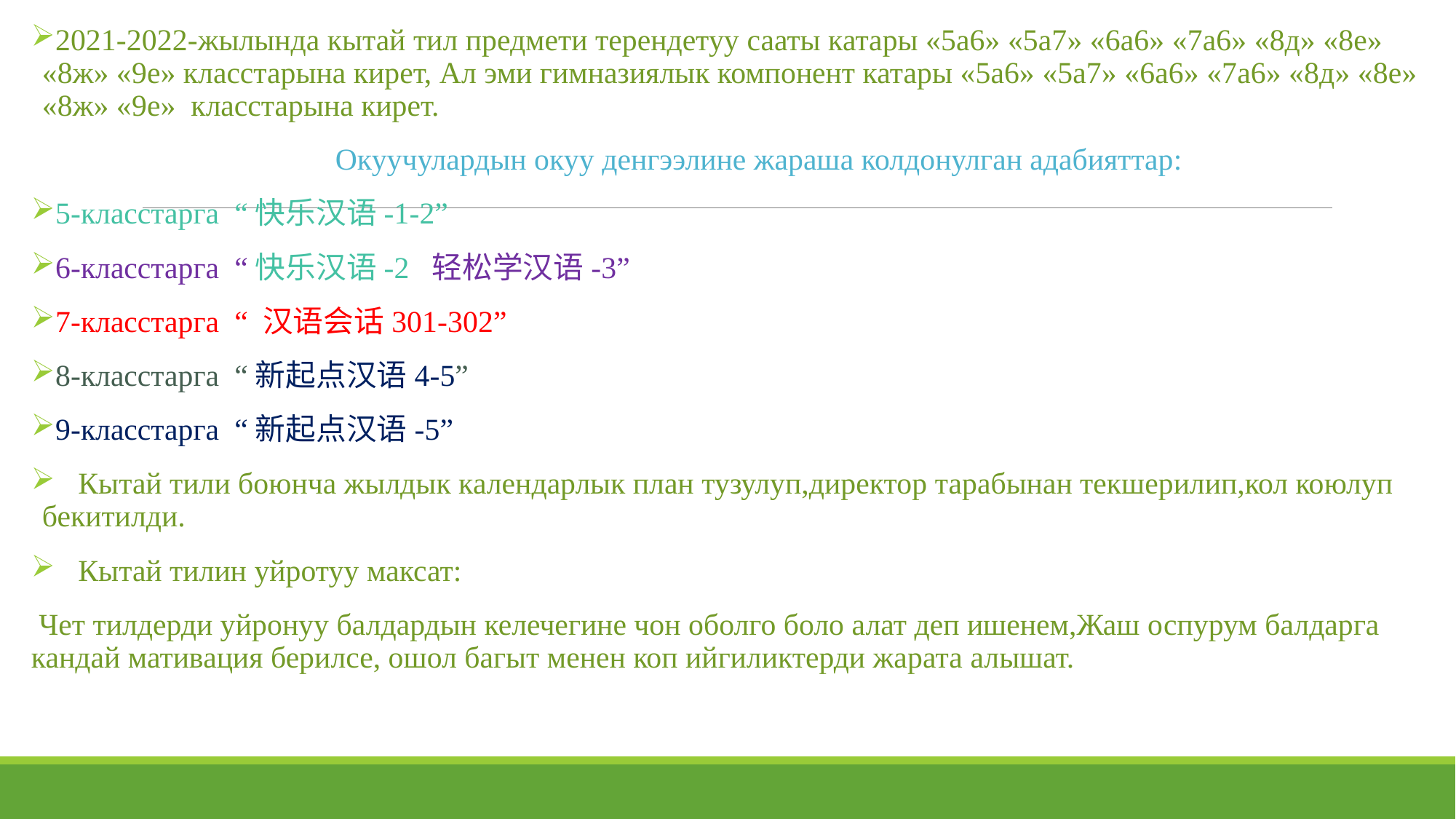

2021-2022-жылында кытай тил предмети терендетуу сааты катары «5а6» «5а7» «6а6» «7а6» «8д» «8е» «8ж» «9е» класстарына кирет, Ал эми гимназиялык компонент катары «5а6» «5а7» «6а6» «7а6» «8д» «8е» «8ж» «9е»  класстарына кирет.
      Окуучулардын окуу денгээлине жараша колдонулган адабияттар:
5-класстарга  “快乐汉语-1-2”
6-класстарга  “快乐汉语-2  轻松学汉语-3”
7-класстарга  “ 汉语会话301-302”
8-класстарга  “新起点汉语4-5”
9-класстарга  “新起点汉语-5”
   Кытай тили боюнча жылдык календарлык план тузулуп,директор тарабынан текшерилип,кол коюлуп бекитилди.
   Кытай тилин уйротуу максат:
 Чет тилдерди уйронуу балдардын келечегине чон оболго боло алат деп ишенем,Жаш оспурум балдарга кандай мативация берилсе, ошол багыт менен коп ийгиликтерди жарата алышат.